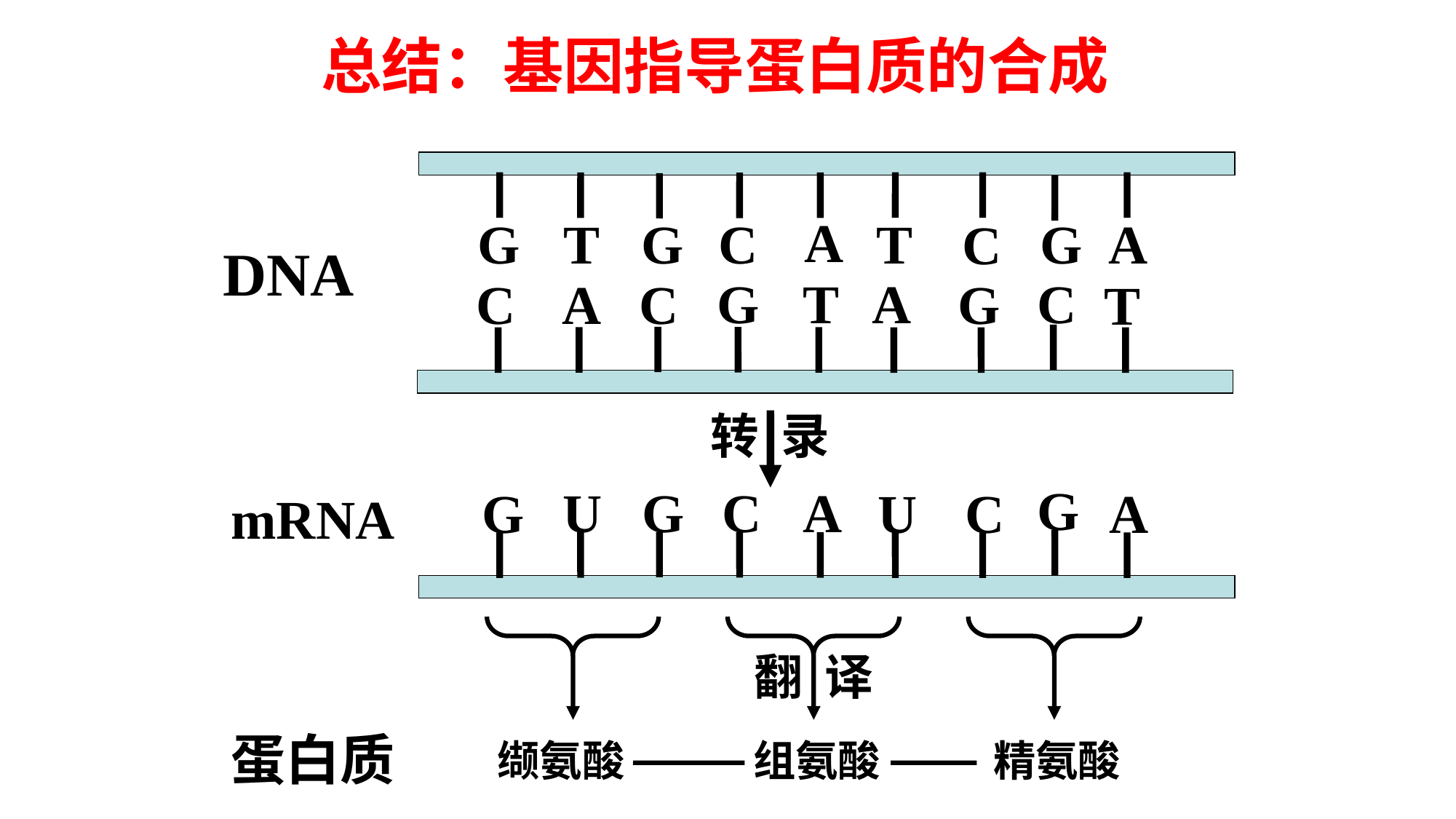

总结：基因指导蛋白质的合成

A
G
T
G
C
T
G
A
C
DNA
G
T
A
C
A
C
G

C
T
转  录

mRNA

G
G
U
C
A
G
U
C
A

翻  译
蛋白质
缬氨酸
组氨酸
精氨酸